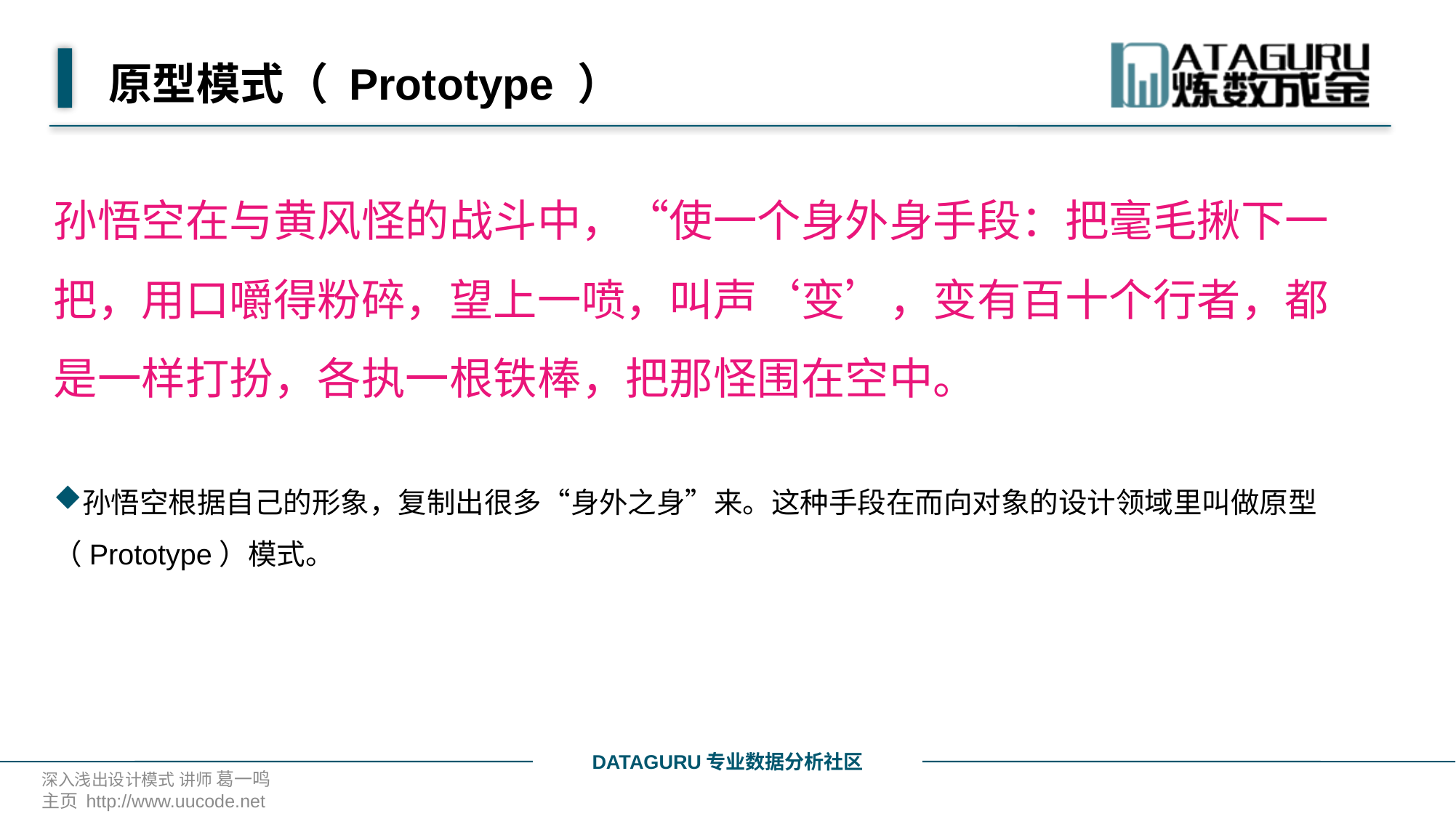

# 原型模式（ Prototype ）
孙悟空在与黄风怪的战斗中，“使一个身外身手段：把毫毛揪下一把，用口嚼得粉碎，望上一喷，叫声‘变’，变有百十个行者，都是一样打扮，各执一根铁棒，把那怪围在空中。

孙悟空根据自己的形象，复制出很多“身外之身”来。这种手段在而向对象的设计领域里叫做原型（Prototype）模式。